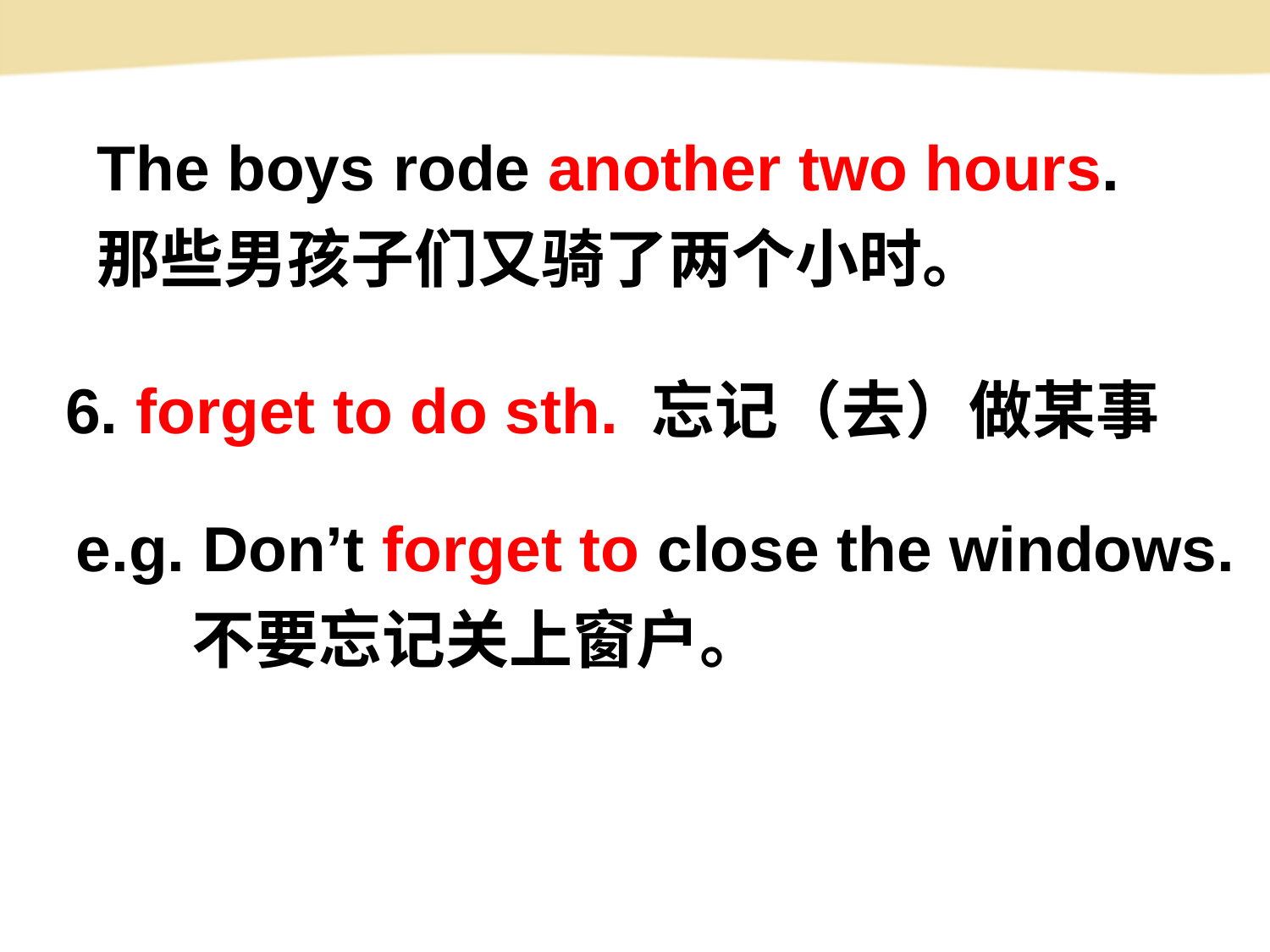

The boys rode another two hours.    那些男孩子们又骑了两个小时。
6. forget to do sth. 忘记（去）做某事
e.g. Don’t forget to close the windows.
       不要忘记关上窗户。